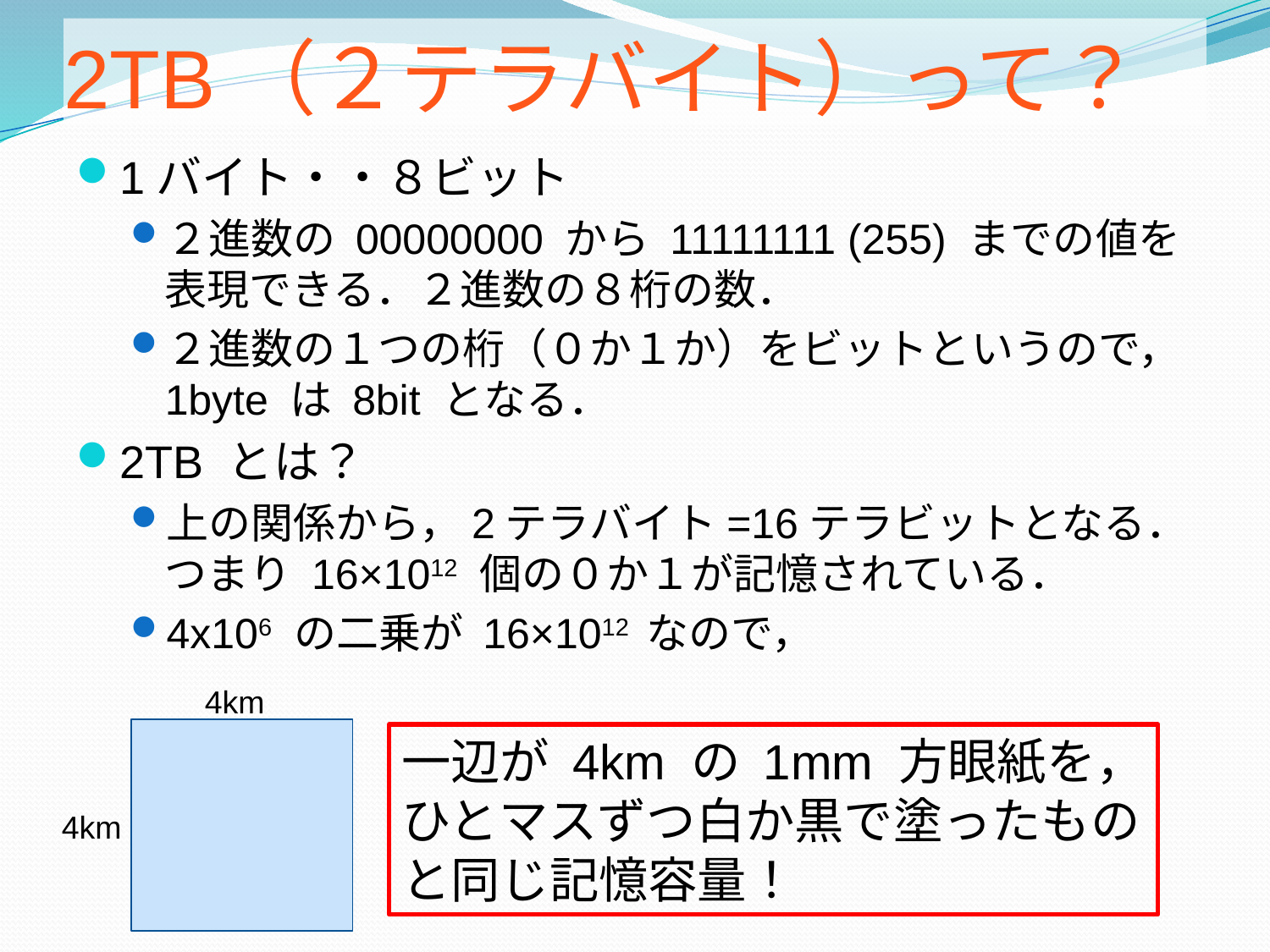

# 2TB（２テラバイト）って？
1バイト・・８ビット
２進数の 00000000 から 11111111 (255) までの値を表現できる．２進数の８桁の数．
２進数の１つの桁（０か１か）をビットというので，1byte は 8bit となる．
2TB とは？
上の関係から，2テラバイト=16テラビットとなる．
つまり 16×1012 個の０か１が記憶されている．
4x106 の二乗が 16×1012 なので，

4km

一辺が 4km の 1mm 方眼紙を，
ひとマスずつ白か黒で塗ったもの
と同じ記憶容量！
4km